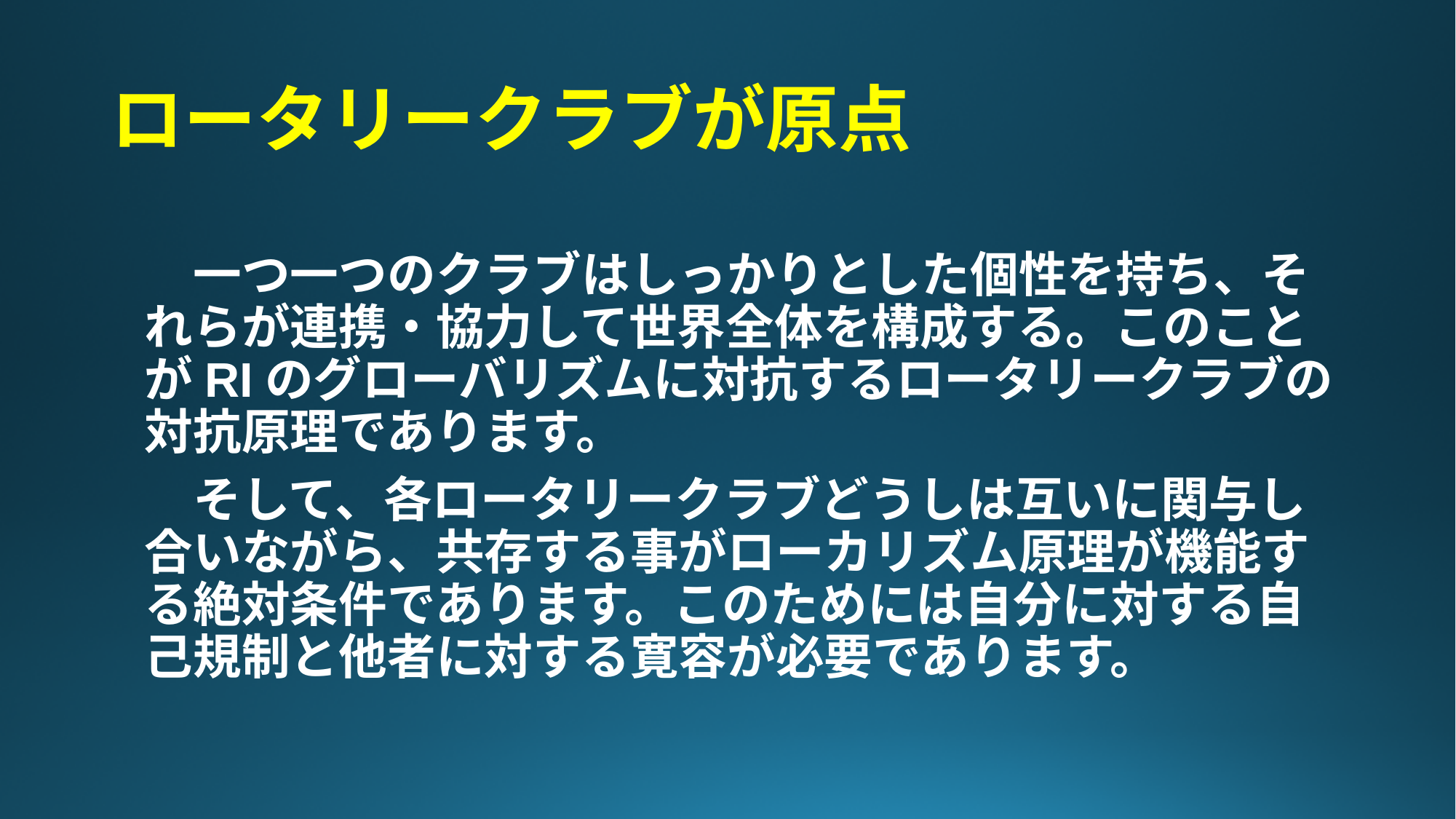

# ロータリークラブが原点
　一つ一つのクラブはしっかりとした個性を持ち、それらが連携・協力して世界全体を構成する。このことがRIのグローバリズムに対抗するロータリークラブの対抗原理であります。
　そして、各ロータリークラブどうしは互いに関与し合いながら、共存する事がローカリズム原理が機能する絶対条件であります。このためには自分に対する自己規制と他者に対する寛容が必要であります。